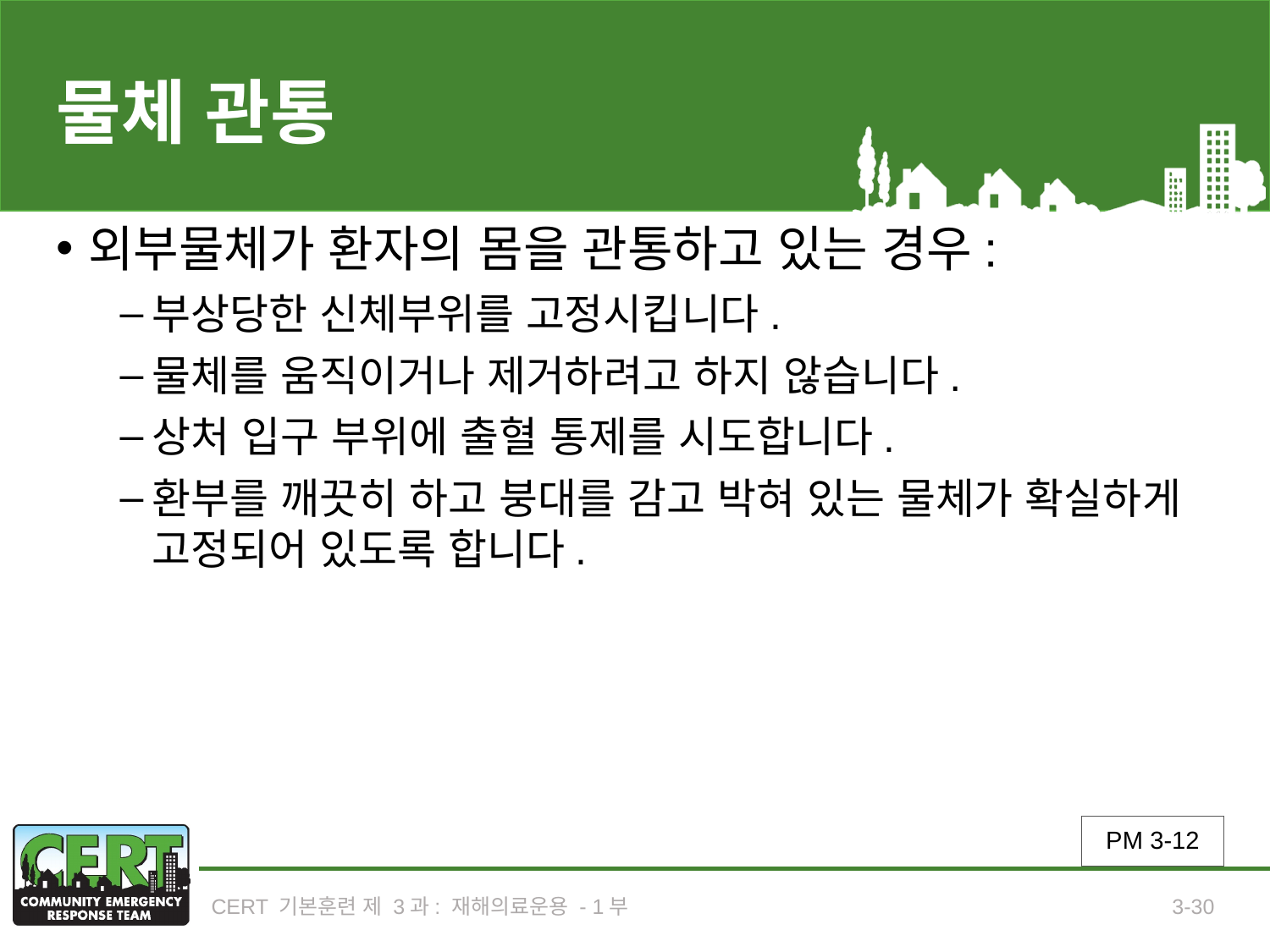

# 물체 관통
외부물체가 환자의 몸을 관통하고 있는 경우:
부상당한 신체부위를 고정시킵니다.
물체를 움직이거나 제거하려고 하지 않습니다.
상처 입구 부위에 출혈 통제를 시도합니다.
환부를 깨끗히 하고 붕대를 감고 박혀 있는 물체가 확실하게 고정되어 있도록 합니다.

PM 3-12
CERT 기본훈련 제 3과: 재해의료운용 - 1부
3-30